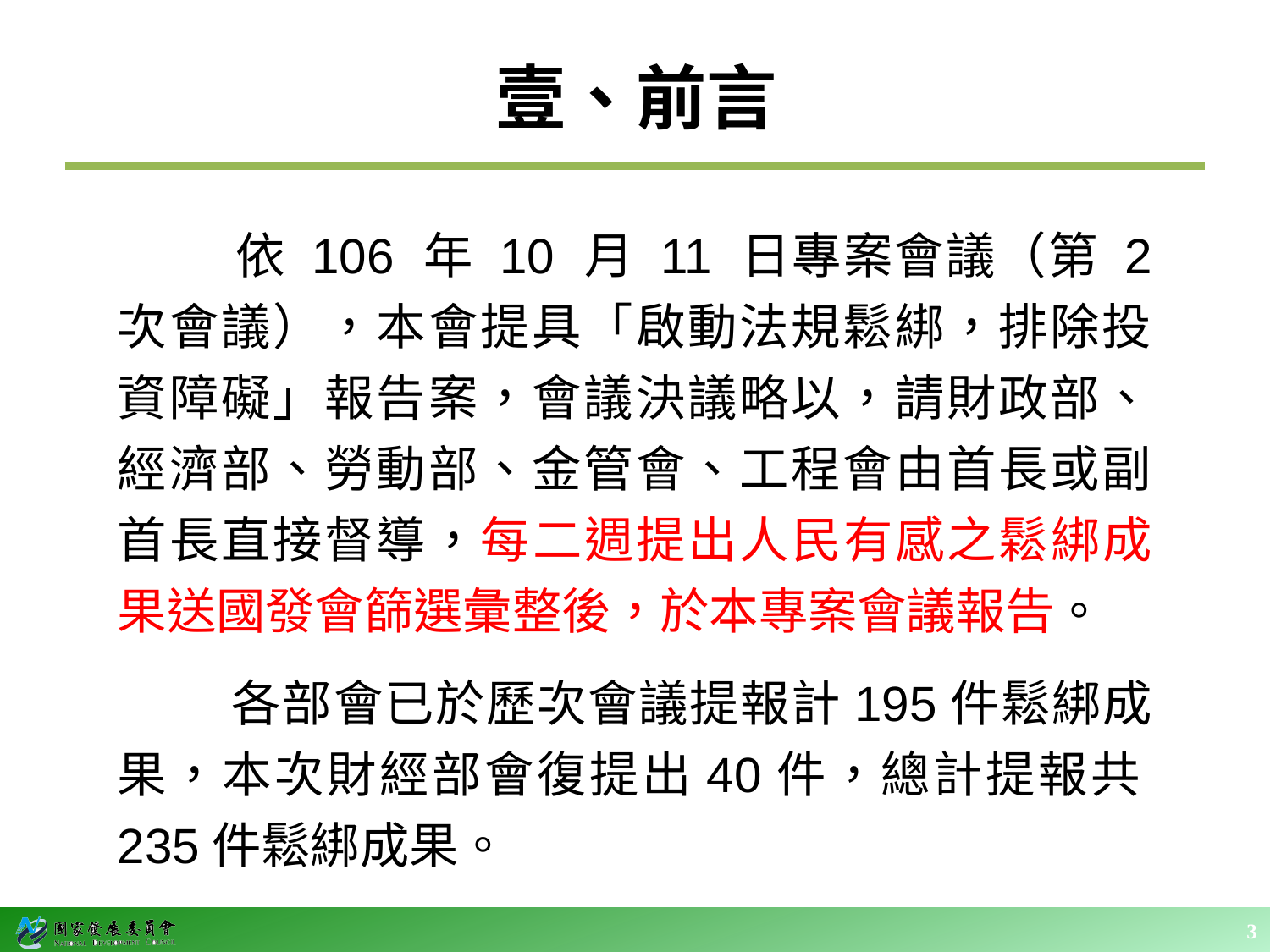

# 壹、前言
        依 106 年 10 月 11 日專案會議（第 2 次會議），本會提具「啟動法規鬆綁，排除投資障礙」報告案，會議決議略以，請財政部、經濟部、勞動部、金管會、工程會由首長或副首長直接督導，每二週提出人民有感之鬆綁成果送國發會篩選彙整後，於本專案會議報告。
        各部會已於歷次會議提報計195件鬆綁成果，本次財經部會復提出40件，總計提報共235件鬆綁成果。

3